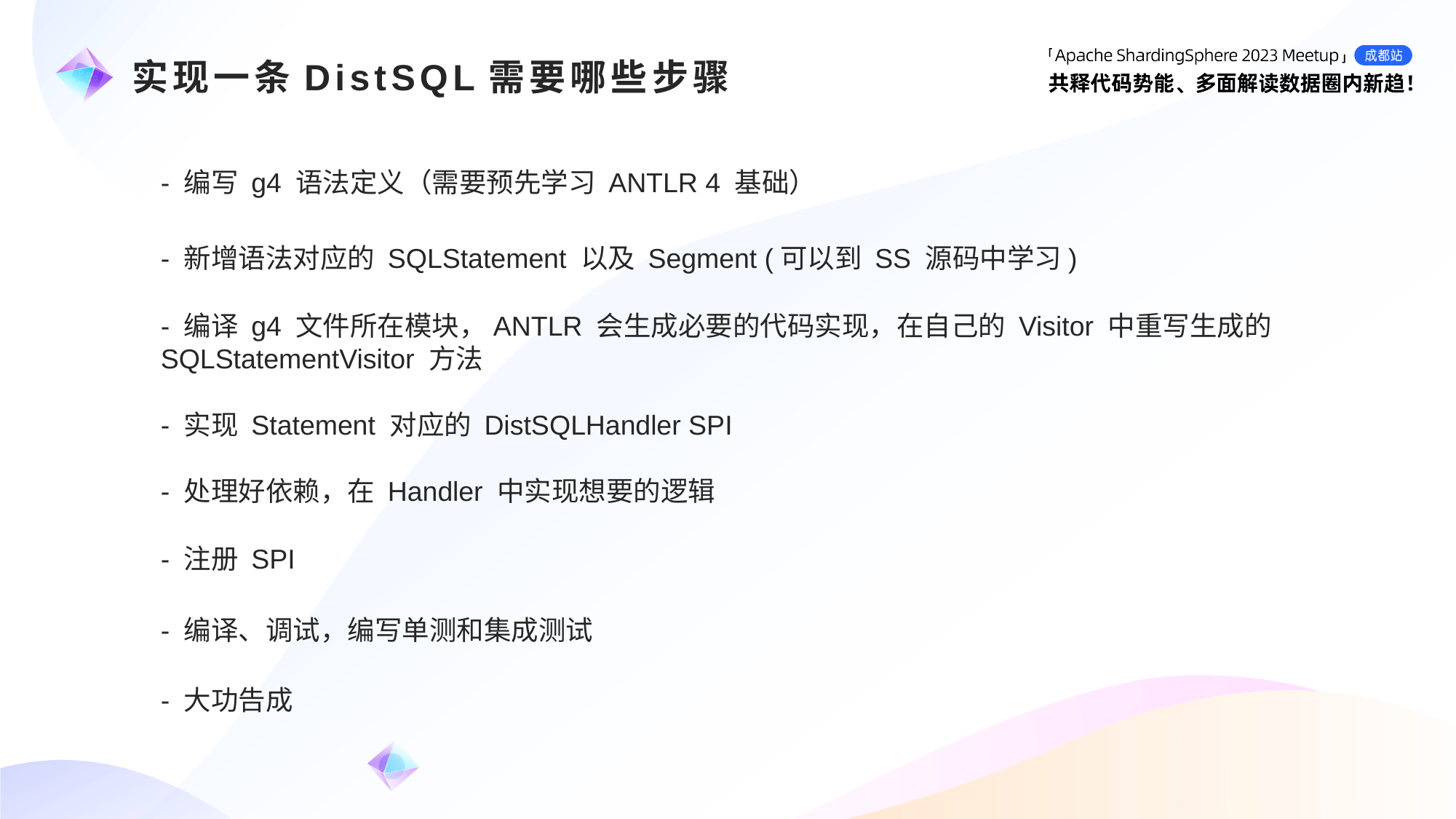

e7d195523061f1c0c2b73831c94a3edc981f60e396d3e182073EE1468018468A7F192AE5E5CD515B6C3125F8AF6E4EE646174E8CF0B46FD19828DCE8CDA3B3A044A74F0E769C5FA8CB87AB6FC303C8BA3785FAC64AF5424764E128FECAE4CC727650C04623638EBB0E38E204334561D5C6A1F0CAD760F6FBB7D9E209A4CCD06739B0CBDF42479AA5F56606813F7B2771
实现一条DistSQL需要哪些步骤
- 编写 g4 语法定义（需要预先学习 ANTLR 4 基础）
- 新增语法对应的 SQLStatement 以及 Segment (可以到 SS 源码中学习)
- 编译 g4 文件所在模块，ANTLR 会生成必要的代码实现，在自己的 Visitor 中重写生成的 SQLStatementVisitor 方法
- 实现 Statement 对应的 DistSQLHandler SPI
- 处理好依赖，在 Handler 中实现想要的逻辑
- 注册 SPI
- 编译、调试，编写单测和集成测试
- 大功告成